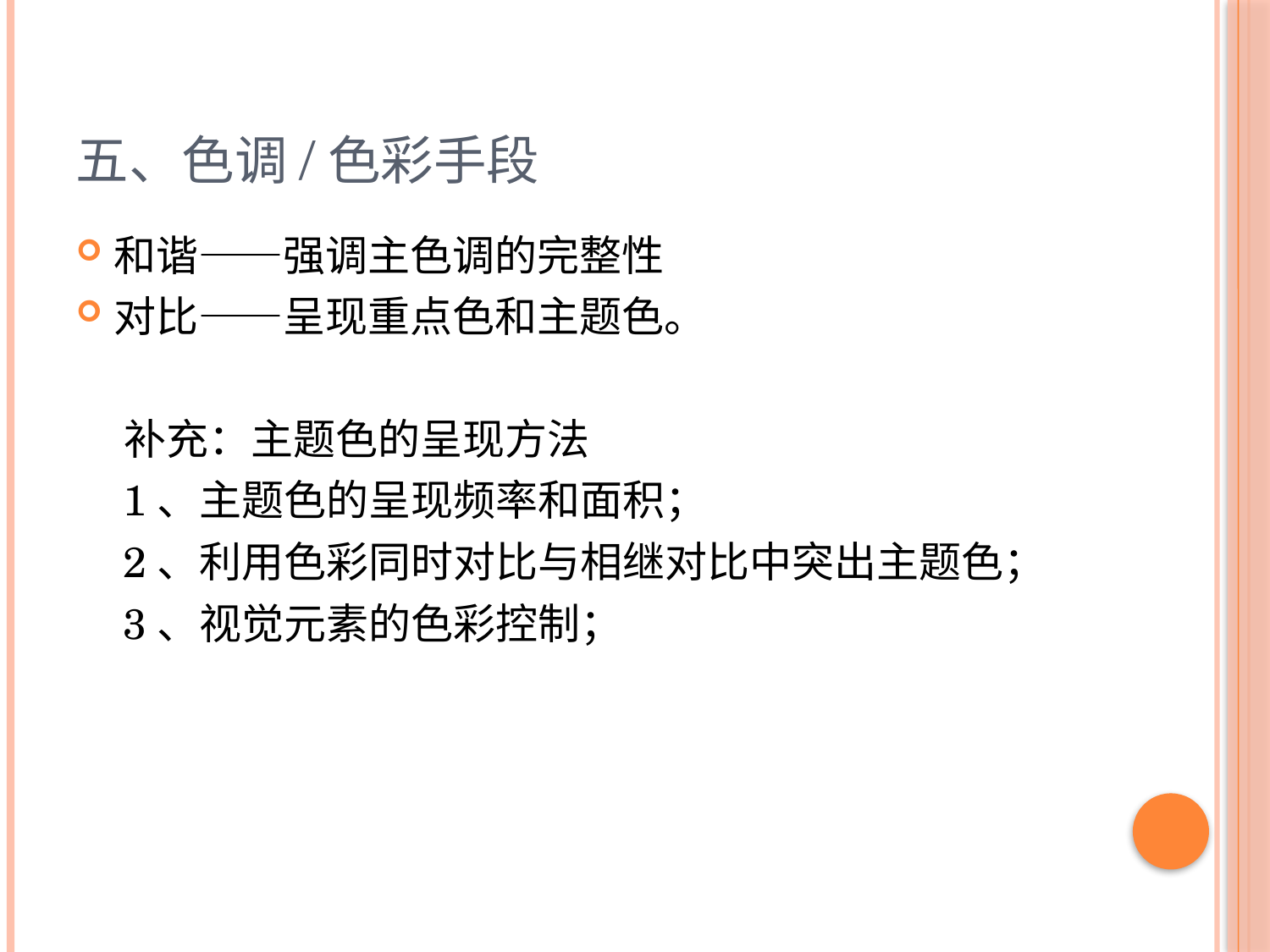

# 五、色调/色彩手段
和谐——强调主色调的完整性
对比——呈现重点色和主题色。

    补充：主题色的呈现方法
    1、主题色的呈现频率和面积；
    2、利用色彩同时对比与相继对比中突出主题色；
    3、视觉元素的色彩控制；